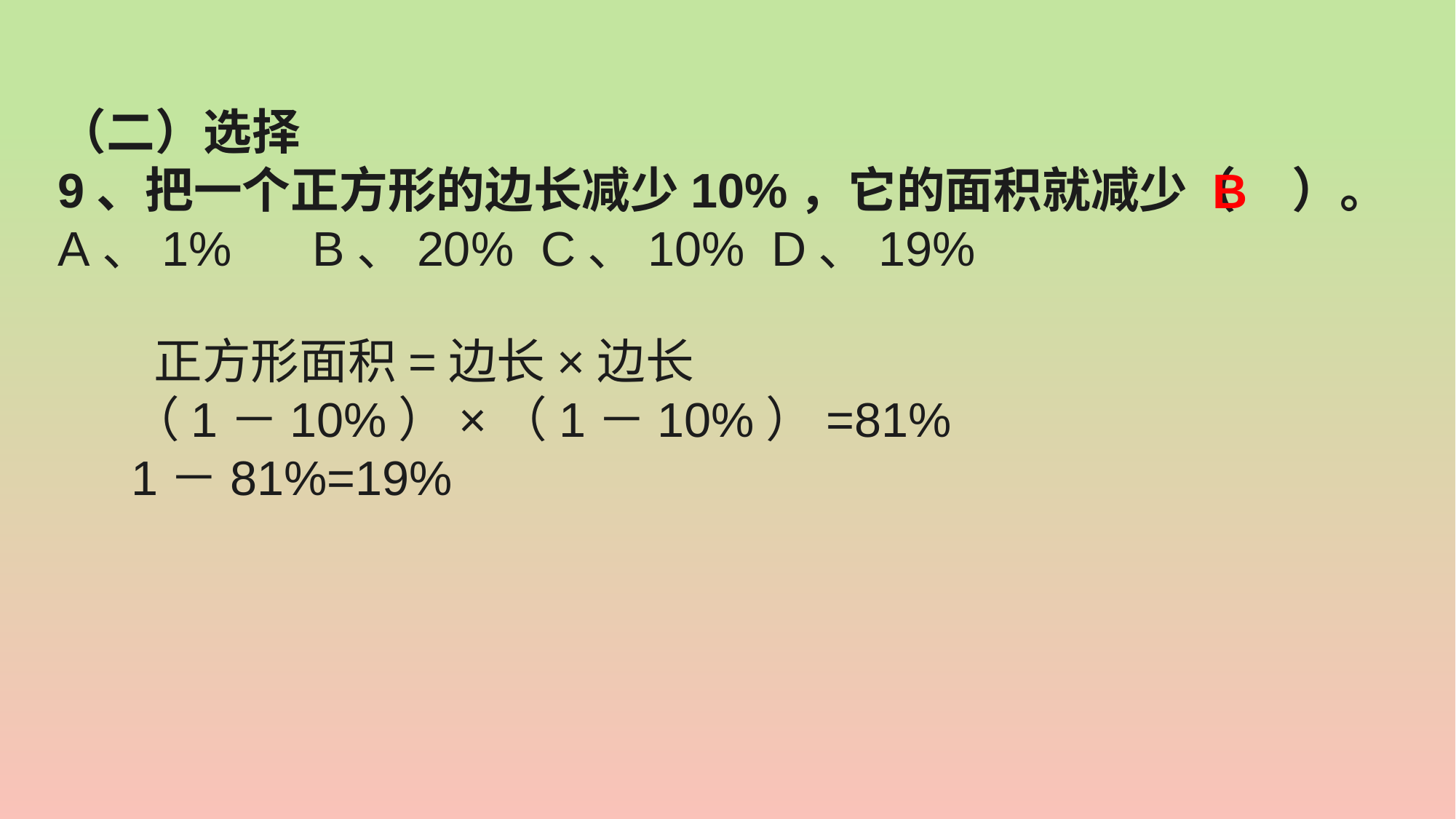

（二）选择
9、把一个正方形的边长减少10%，它的面积就减少（     ）。
A、1%      B、20%  C、10%  D、19%
B
 正方形面积=边长×边长
（1－10%）×（1－10%）=81%
1－81%=19%